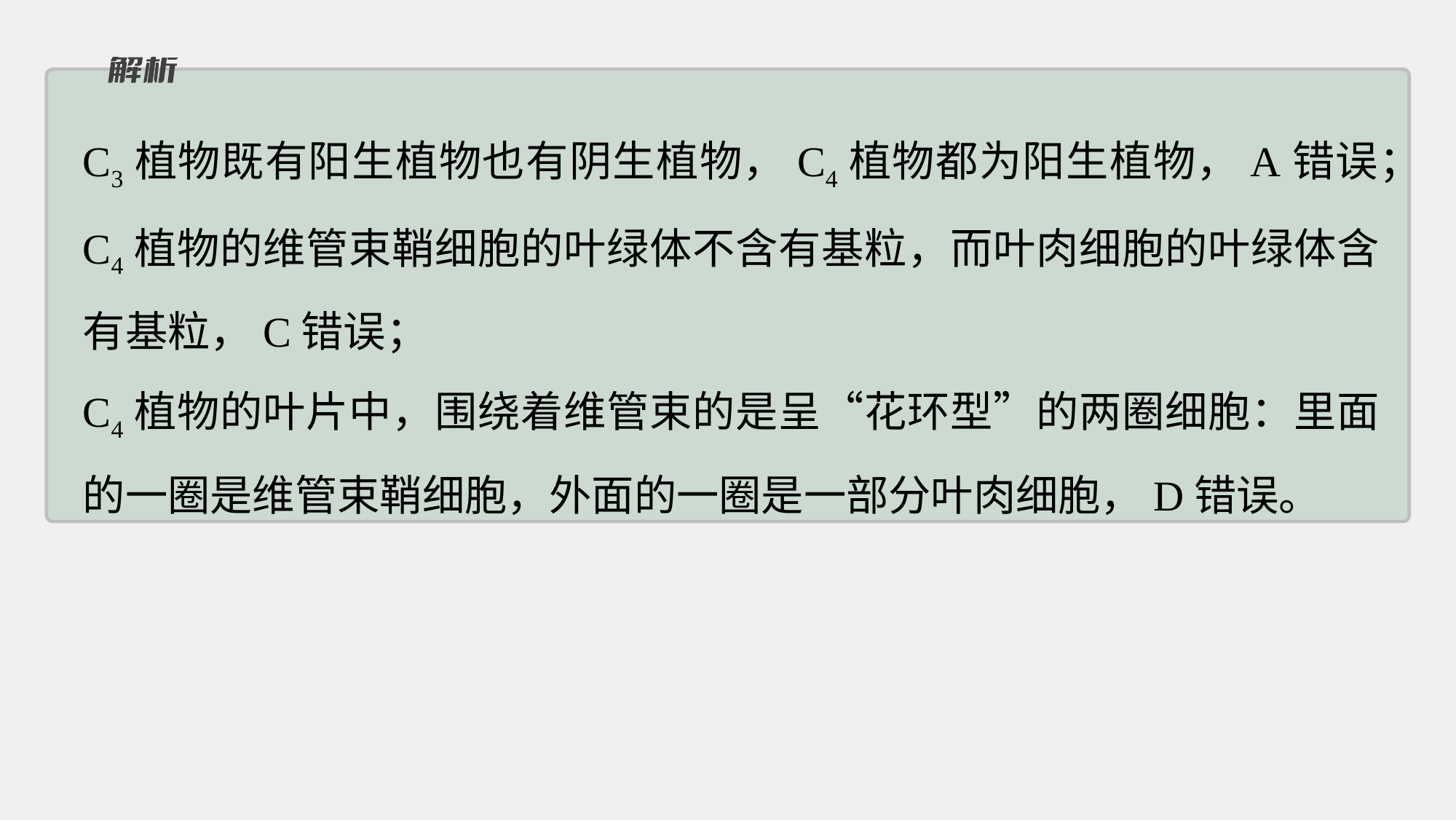

C3植物既有阳生植物也有阴生植物，C4植物都为阳生植物，A错误；
C4植物的维管束鞘细胞的叶绿体不含有基粒，而叶肉细胞的叶绿体含有基粒，C错误；
C4植物的叶片中，围绕着维管束的是呈“花环型”的两圈细胞：里面的一圈是维管束鞘细胞，外面的一圈是一部分叶肉细胞，D错误。